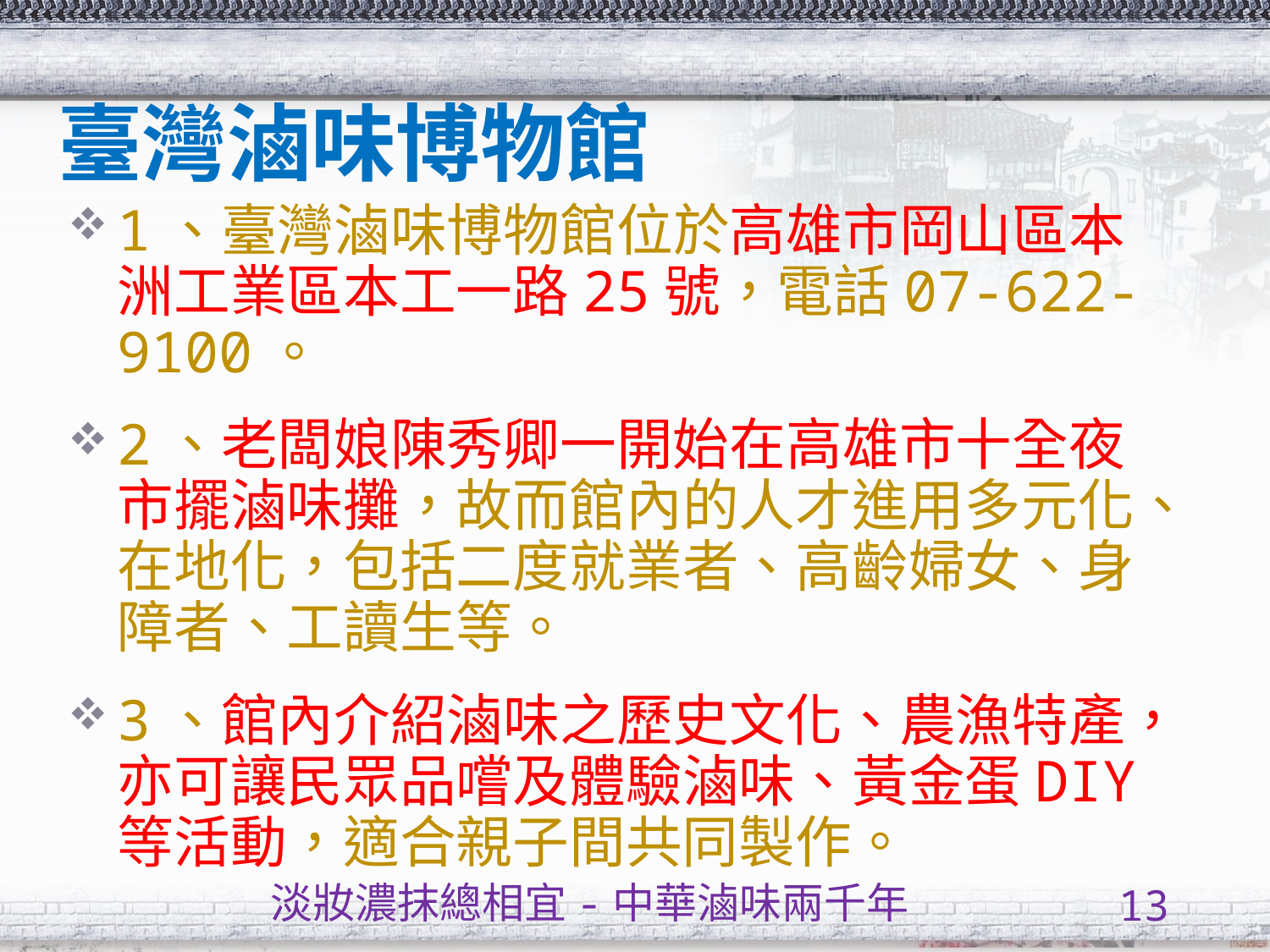

# 臺灣滷味博物館
1、臺灣滷味博物館位於高雄市岡山區本洲工業區本工一路25號，電話07-622-9100。
2、老闆娘陳秀卿一開始在高雄市十全夜市擺滷味攤，故而館內的人才進用多元化、在地化，包括二度就業者、高齡婦女、身障者、工讀生等。
3、館內介紹滷味之歷史文化、農漁特產，亦可讓民眾品嚐及體驗滷味、黃金蛋DIY等活動，適合親子間共同製作。
淡妝濃抹總相宜-中華滷味兩千年
13